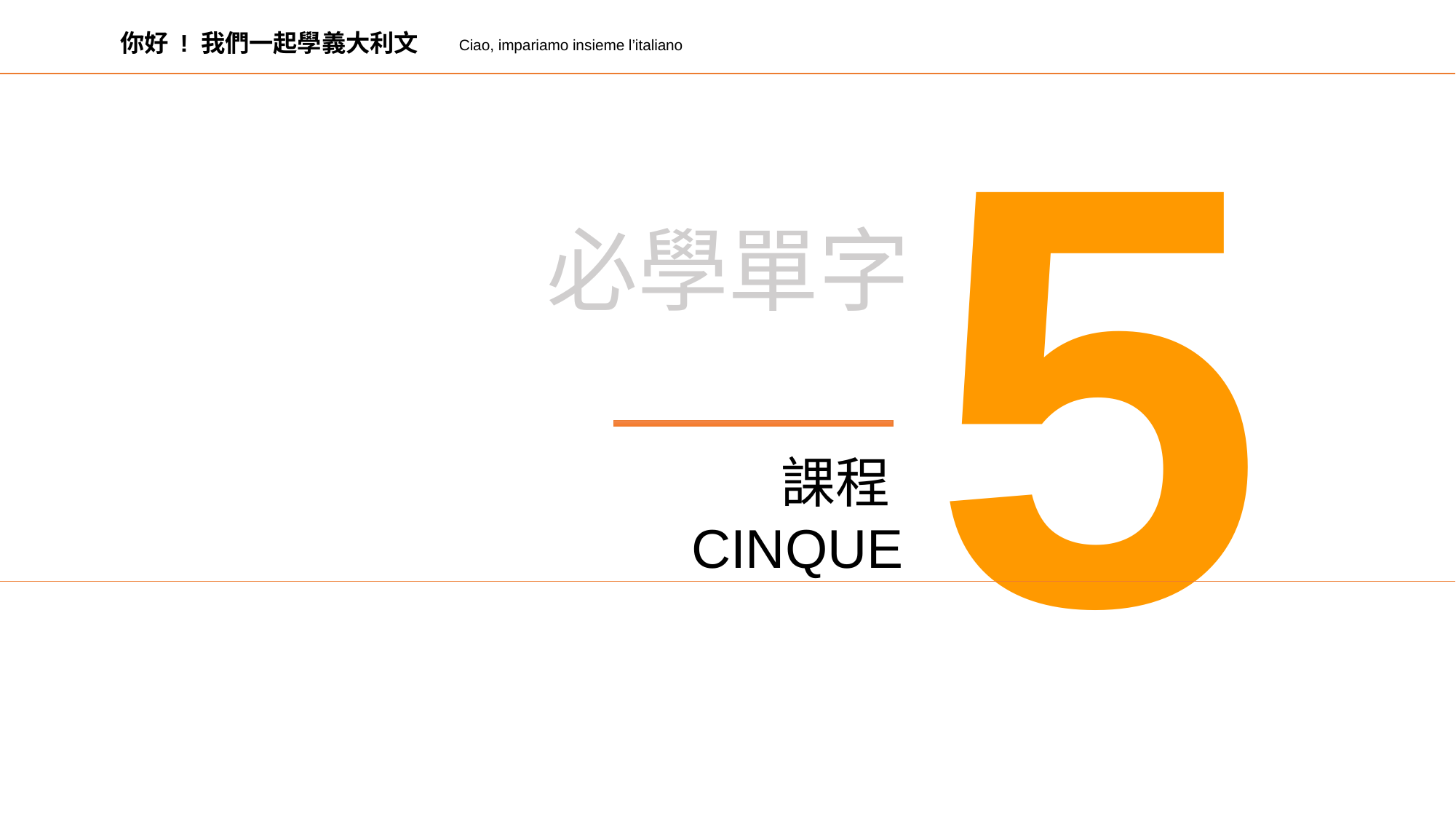

5
你好 ! 我們一起學義大利文

Ciao, impariamo insieme l’italiano

必學單字

課程CINQUE